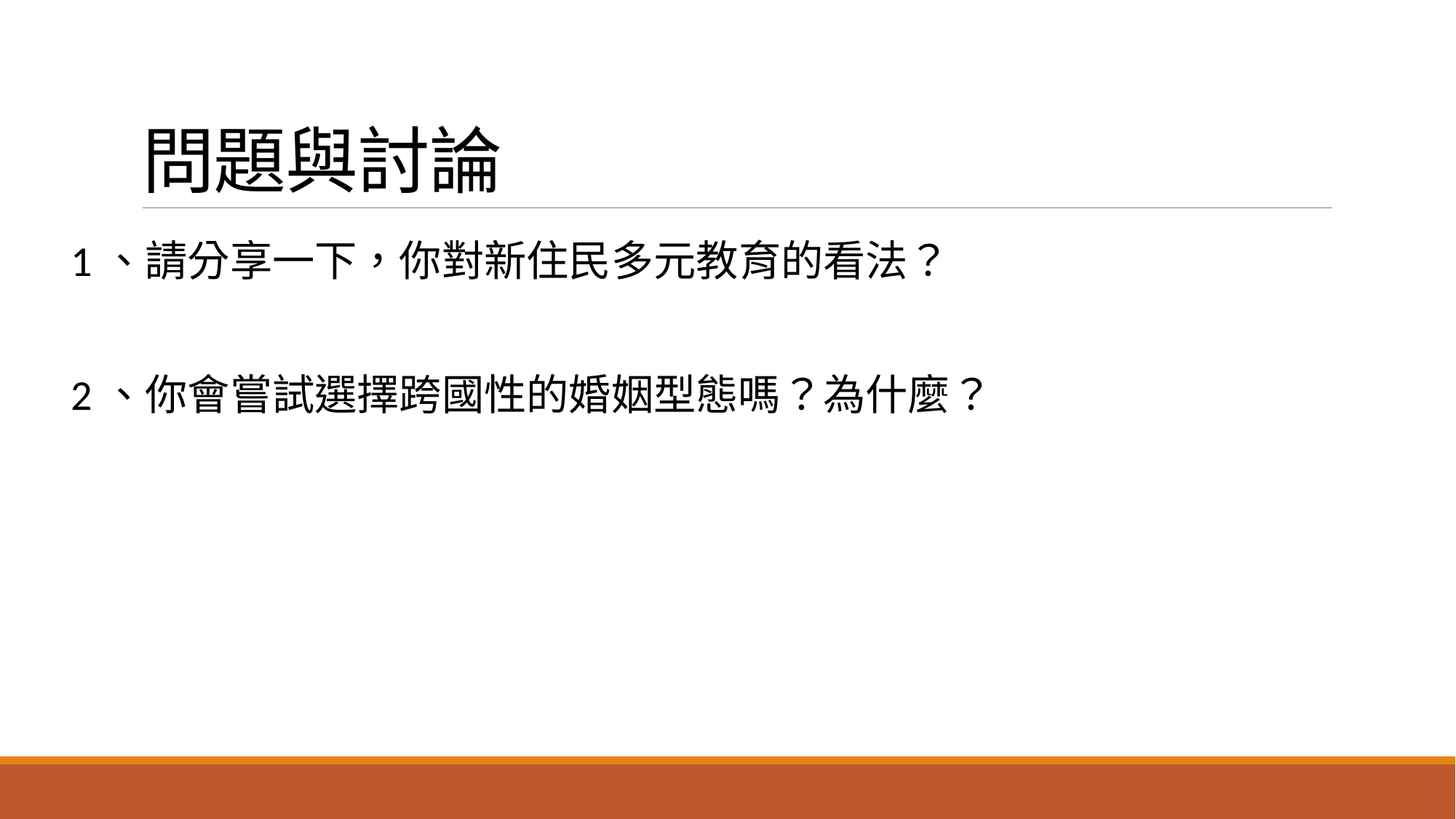

# 問題與討論
1、請分享一下，你對新住民多元教育的看法？

2、你會嘗試選擇跨國性的婚姻型態嗎？為什麼？